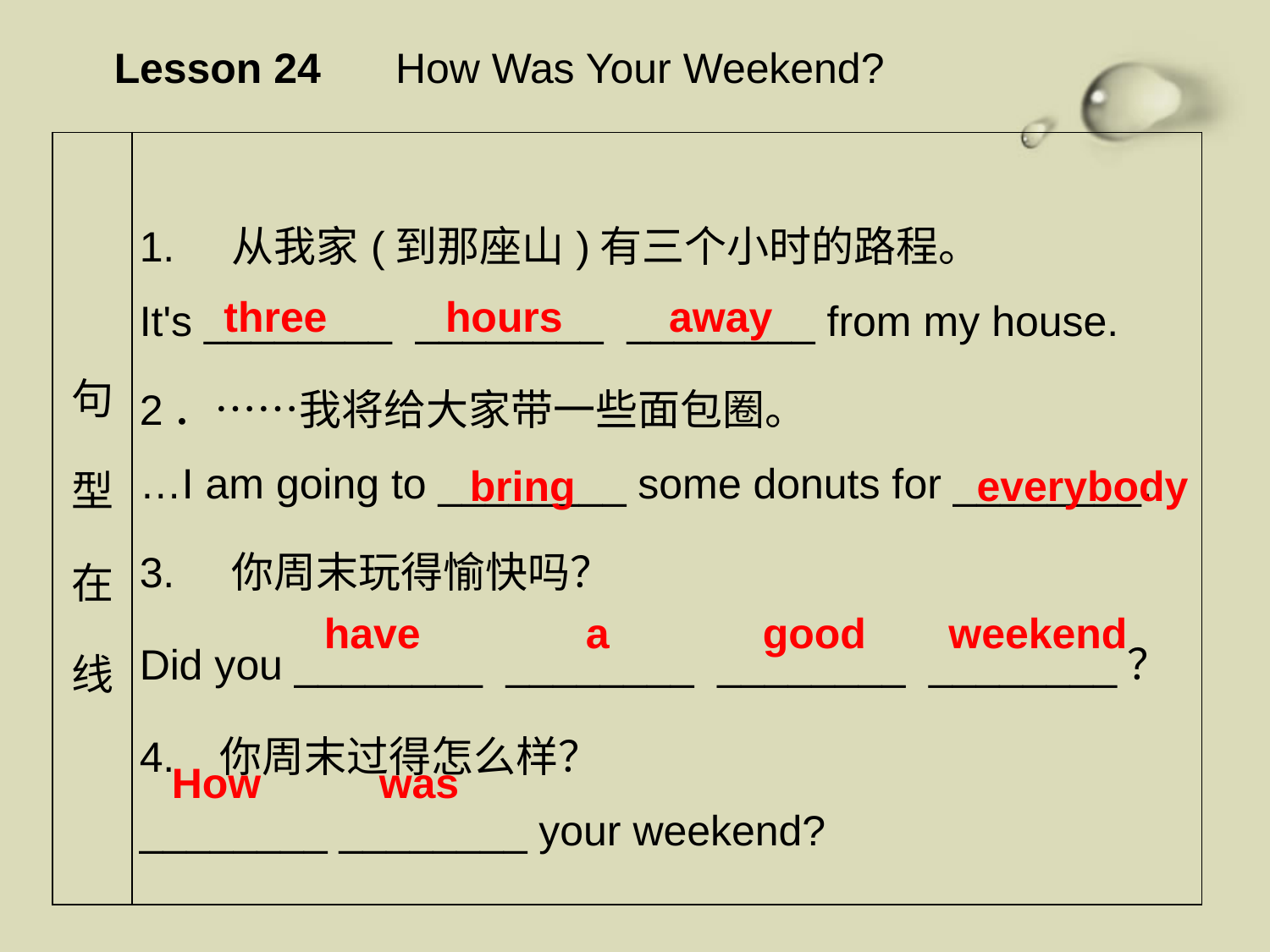

Lesson 24 　How Was Your Weekend?
| 句型在线 | 1. 从我家(到那座山)有三个小时的路程。 It's \_\_\_\_\_\_\_\_ \_\_\_\_\_\_\_\_ \_\_\_\_\_\_\_\_ from my house. 2．……我将给大家带一些面包圈。 …I am going to \_\_\_\_\_\_\_\_ some donuts for \_\_\_\_\_\_\_\_. 3. 你周末玩得愉快吗？ Did you \_\_\_\_\_\_\_\_ \_\_\_\_\_\_\_\_ \_\_\_\_\_\_\_\_ \_\_\_\_\_\_\_\_？ 4. 你周末过得怎么样？ \_\_\_\_\_\_\_\_ \_\_\_\_\_\_\_\_ your weekend? |
| --- | --- |
three          hours         away
bring                                  everybody
have              a             good       weekend
How          was